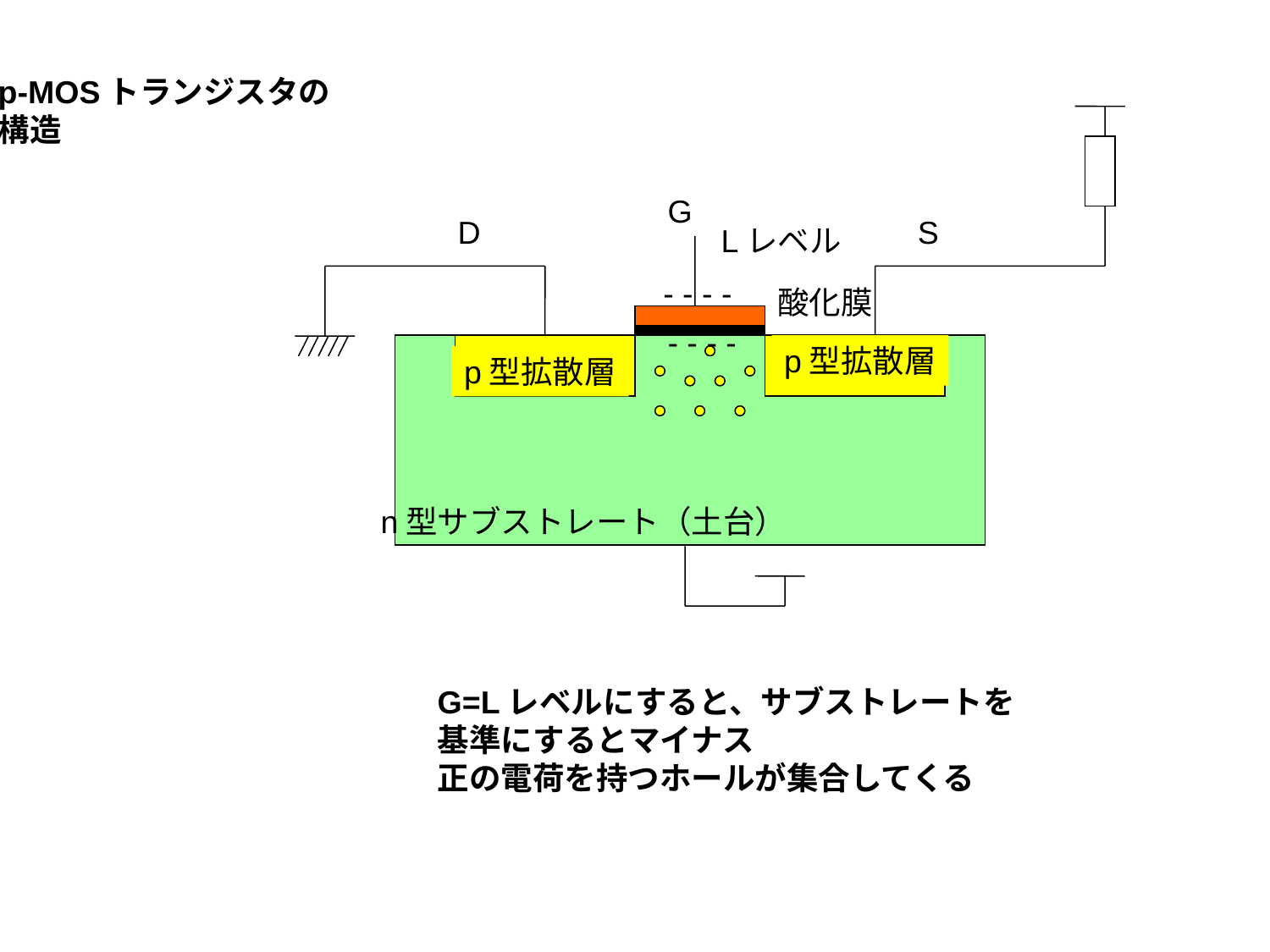

p-MOSトランジスタの
構造

G
D
S

　Lレベル

- - - -
酸化膜

- - - -

p型拡散層

p型拡散層

n型サブストレート（土台）

G=Lレベルにすると、サブストレートを基準にするとマイナス
正の電荷を持つホールが集合してくる